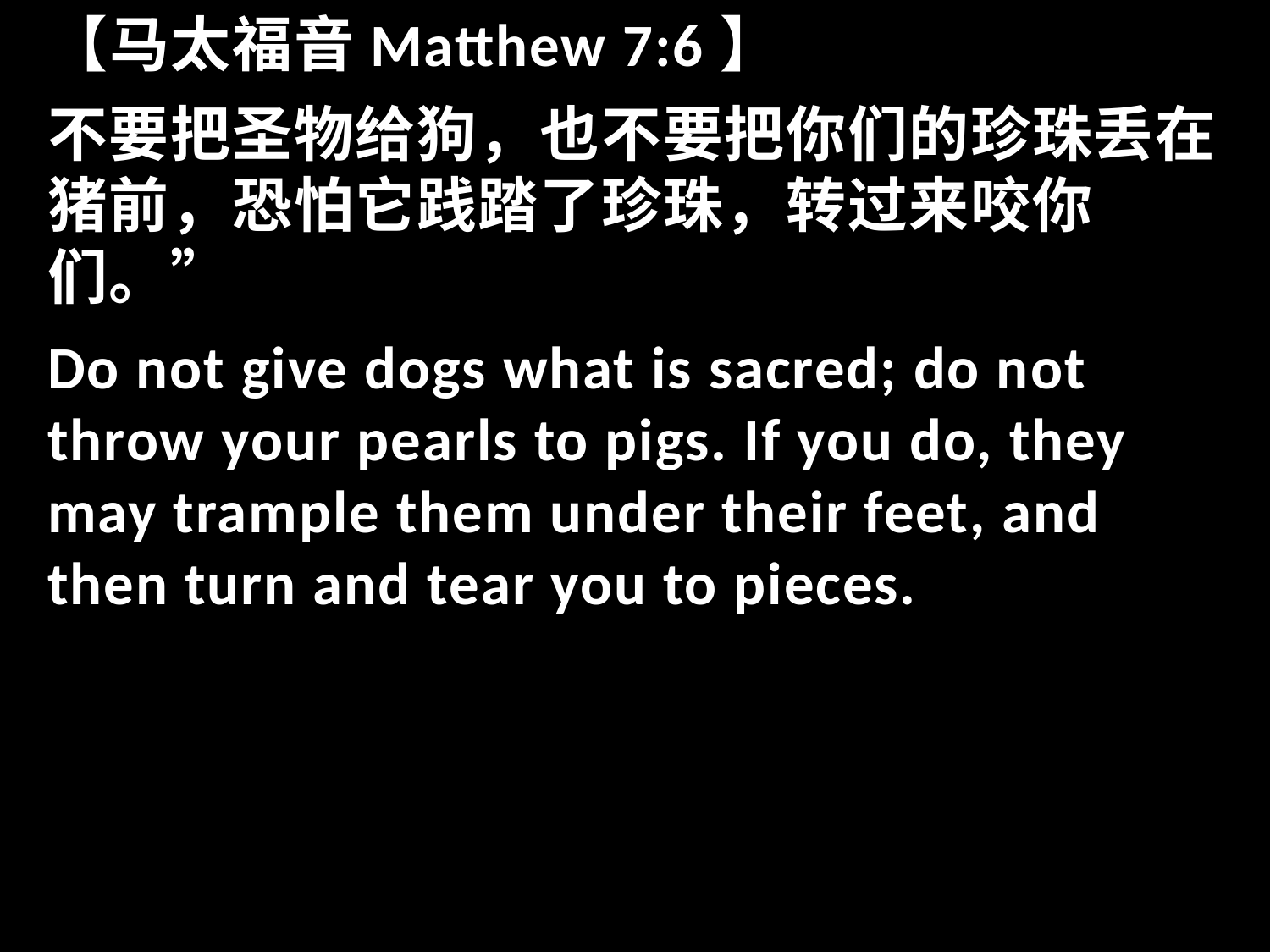

【马太福音Matthew 7:6】
不要把圣物给狗，也不要把你们的珍珠丢在猪前，恐怕它践踏了珍珠，转过来咬你们。”
Do not give dogs what is sacred; do not throw your pearls to pigs. If you do, they may trample them under their feet, and then turn and tear you to pieces.